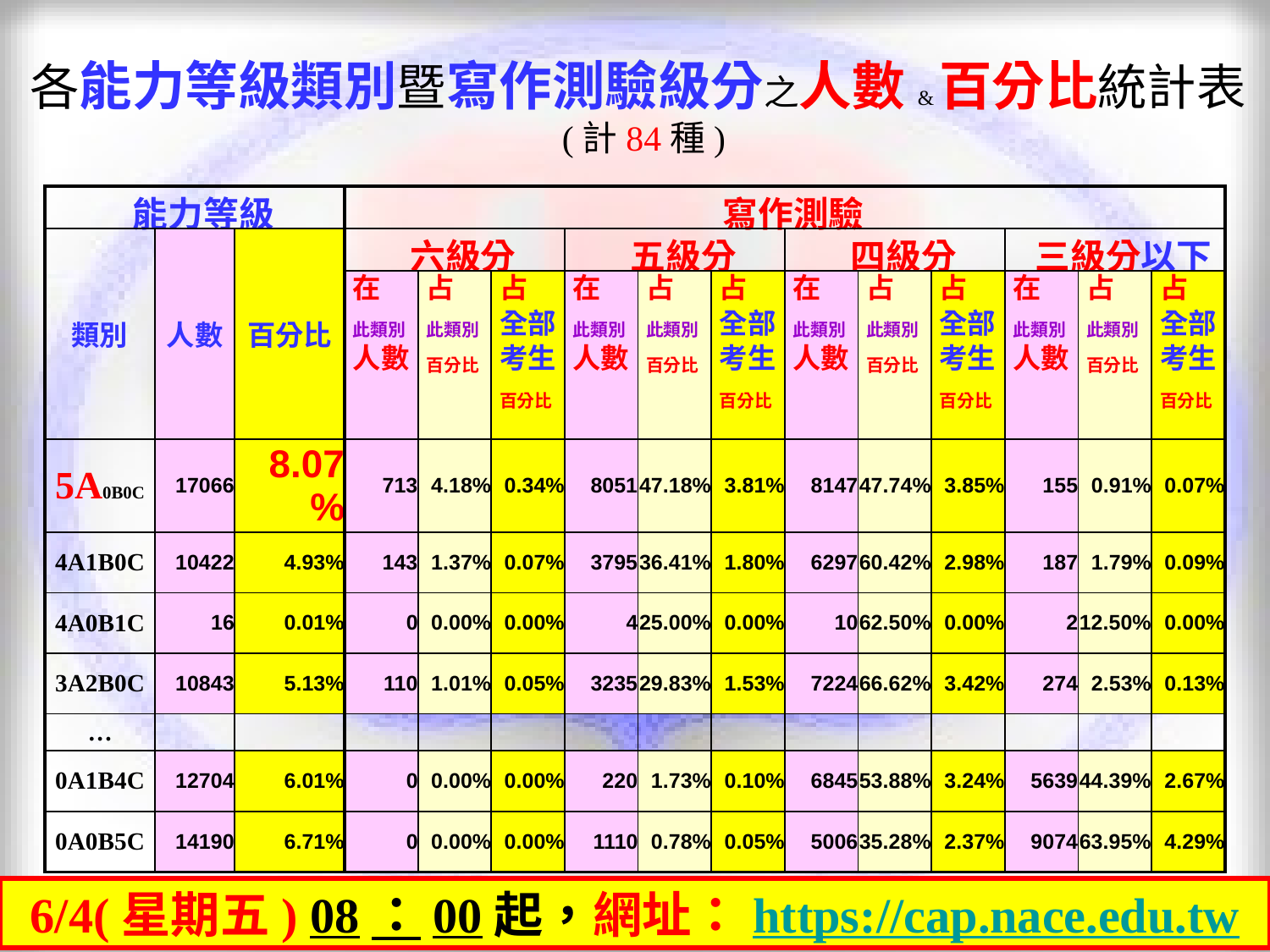

各能力等級類別暨寫作測驗級分之人數&百分比統計表
(計84種)
| 能力等級 |  |  | 寫作測驗 |  |  |  |  |  |  |  |  |  |  |  |
| --- | --- | --- | --- | --- | --- | --- | --- | --- | --- | --- | --- | --- | --- | --- |
| 類別 | 人數 | 百分比 | 六級分 |  |  | 五級分 |  |  | 四級分 |  |  | 三級分以下 |  |  |
|  |  |  | 在 此類別 人數 | 占 此類別 百分比 | 占 全部考生 百分比 | 在 此類別 人數 | 占 此類別 百分比 | 占 全部考生 百分比 | 在 此類別 人數 | 占 此類別 百分比 | 占 全部考生 百分比 | 在 此類別 人數 | 占 此類別 百分比 | 占 全部考生 百分比 |
| 5A0B0C | 17066 | 8.07% | 713 | 4.18% | 0.34% | 8051 | 47.18% | 3.81% | 8147 | 47.74% | 3.85% | 155 | 0.91% | 0.07% |
| 4A1B0C | 10422 | 4.93% | 143 | 1.37% | 0.07% | 3795 | 36.41% | 1.80% | 6297 | 60.42% | 2.98% | 187 | 1.79% | 0.09% |
| 4A0B1C | 16 | 0.01% | 0 | 0.00% | 0.00% | 4 | 25.00% | 0.00% | 10 | 62.50% | 0.00% | 2 | 12.50% | 0.00% |
| 3A2B0C | 10843 | 5.13% | 110 | 1.01% | 0.05% | 3235 | 29.83% | 1.53% | 7224 | 66.62% | 3.42% | 274 | 2.53% | 0.13% |
| … |  |  |  |  |  |  |  |  |  |  |  |  |  |  |
| 0A1B4C | 12704 | 6.01% | 0 | 0.00% | 0.00% | 220 | 1.73% | 0.10% | 6845 | 53.88% | 3.24% | 5639 | 44.39% | 2.67% |
| 0A0B5C | 14190 | 6.71% | 0 | 0.00% | 0.00% | 1110 | 0.78% | 0.05% | 5006 | 35.28% | 2.37% | 9074 | 63.95% | 4.29% |

6/4(星期五) 08：00起，網址：https://cap.nace.edu.tw